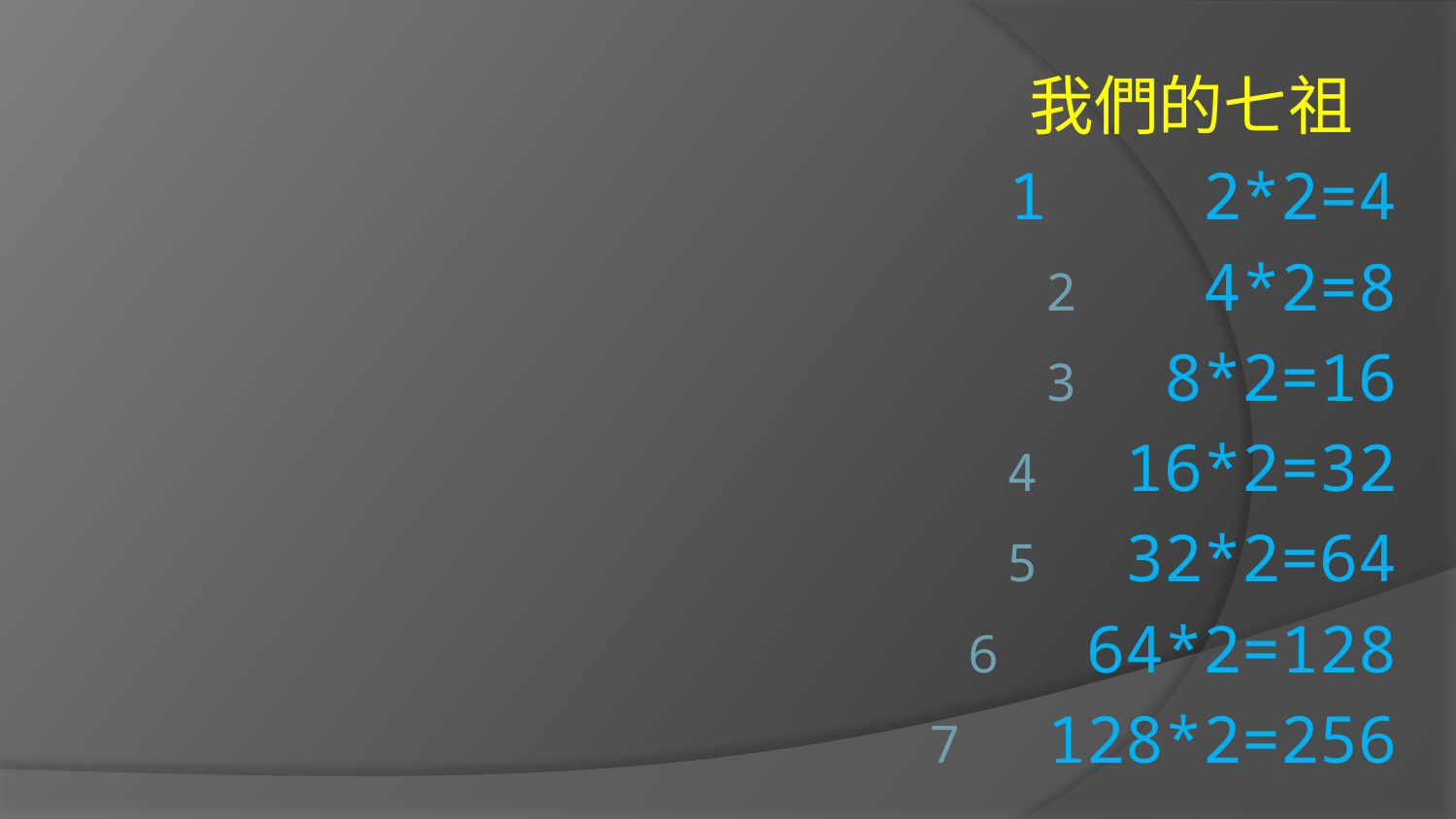

我們的七祖
1    2*2=4
 4*2=8
8*2=16
16*2=32
32*2=64
64*2=128
128*2=256
#